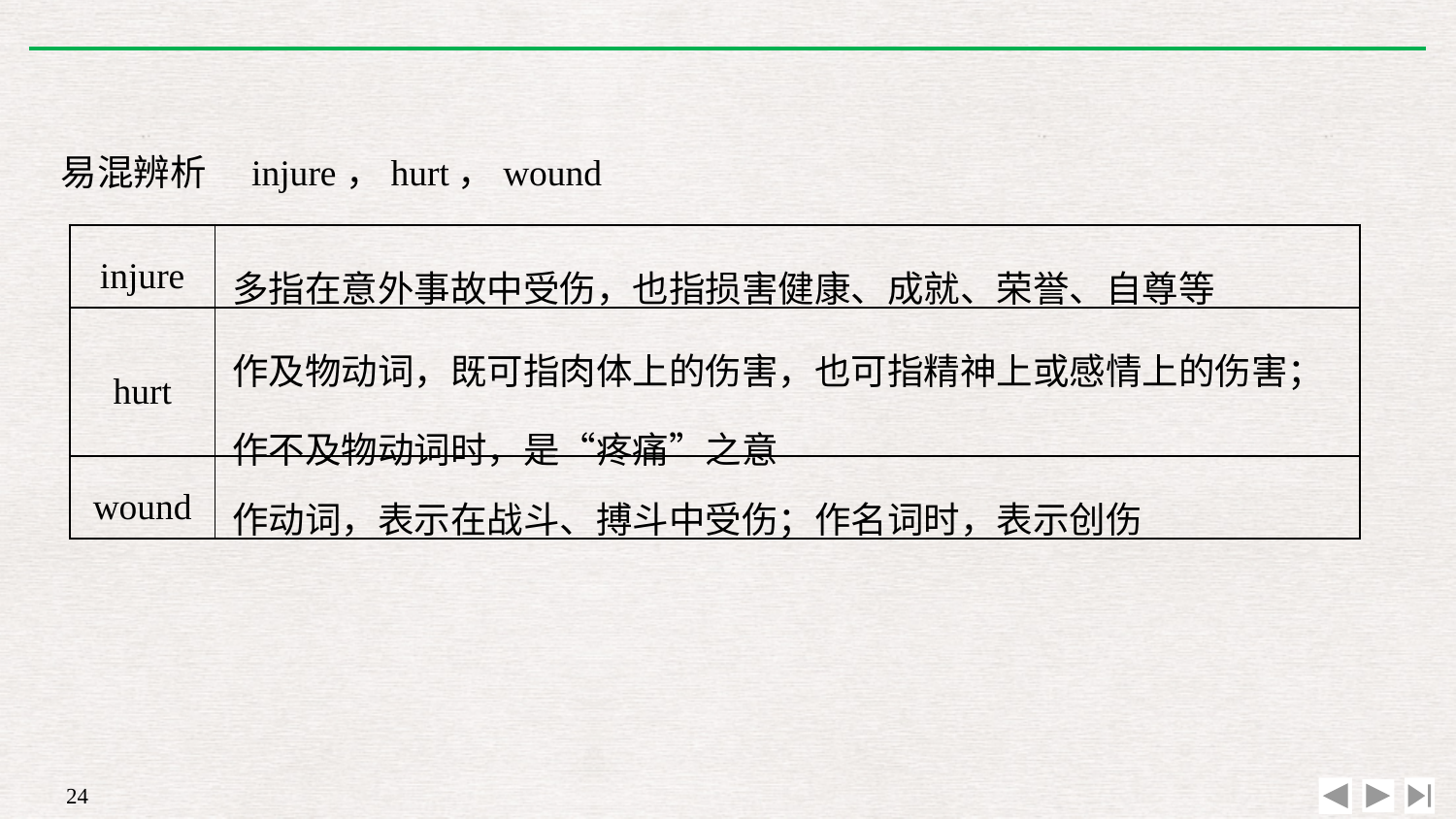

易混辨析　injure，hurt，wound
| injure | 多指在意外事故中受伤，也指损害健康、成就、荣誉、自尊等 |
| --- | --- |
| hurt | 作及物动词，既可指肉体上的伤害，也可指精神上或感情上的伤害；作不及物动词时，是“疼痛”之意 |
| wound | 作动词，表示在战斗、搏斗中受伤；作名词时，表示创伤 |